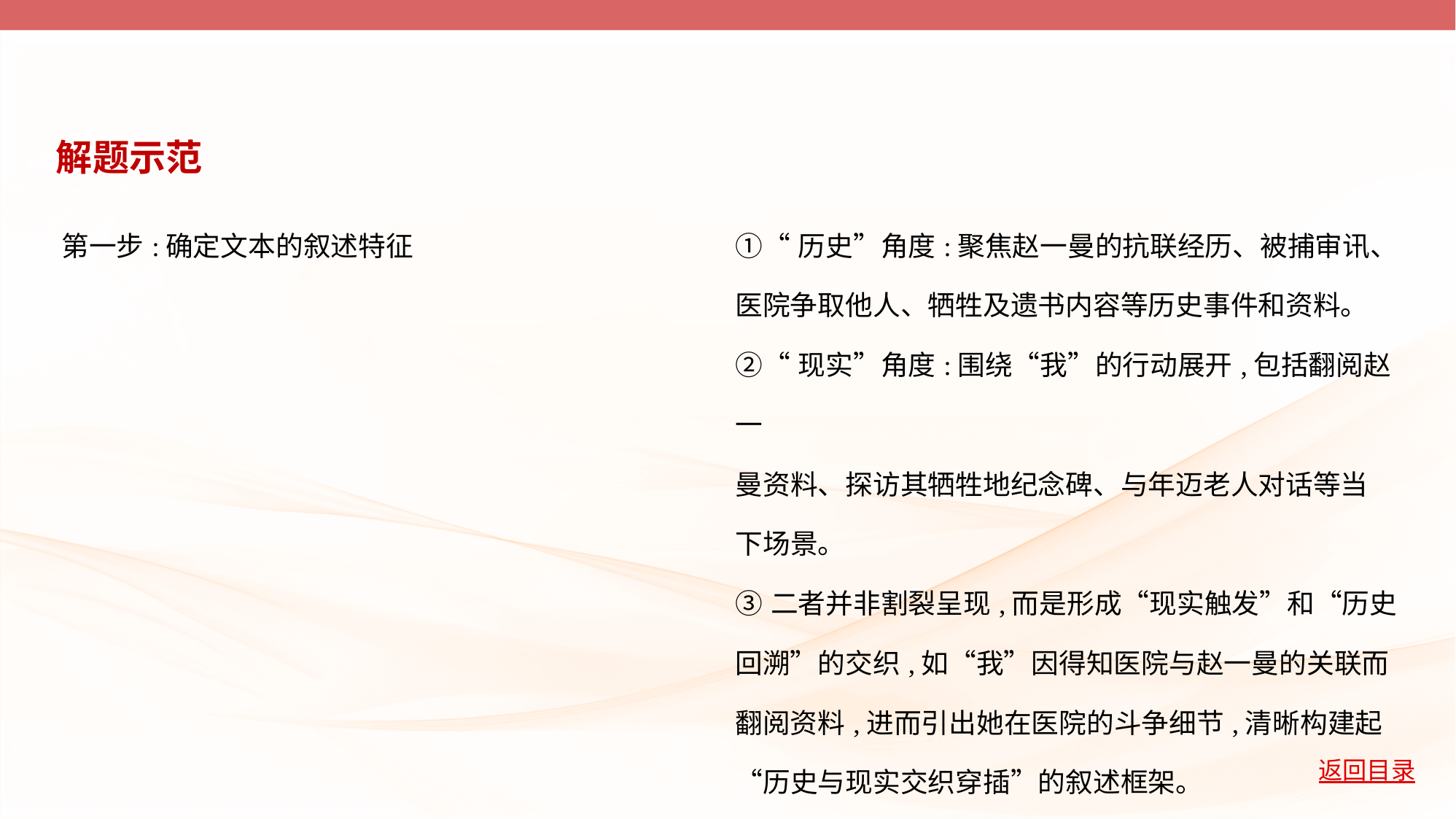

解题示范
| 第一步:确定文本的叙述特征 | ①“历史”角度:聚焦赵一曼的抗联经历、被捕审讯、 医院争取他人、牺牲及遗书内容等历史事件和资料。 ②“现实”角度:围绕“我”的行动展开,包括翻阅赵一 曼资料、探访其牺牲地纪念碑、与年迈老人对话等当 下场景。 ③二者并非割裂呈现,而是形成“现实触发”和“历史 回溯”的交织,如“我”因得知医院与赵一曼的关联而 翻阅资料,进而引出她在医院的斗争细节,清晰构建起 “历史与现实交织穿插”的叙述框架。 |
| --- | --- |